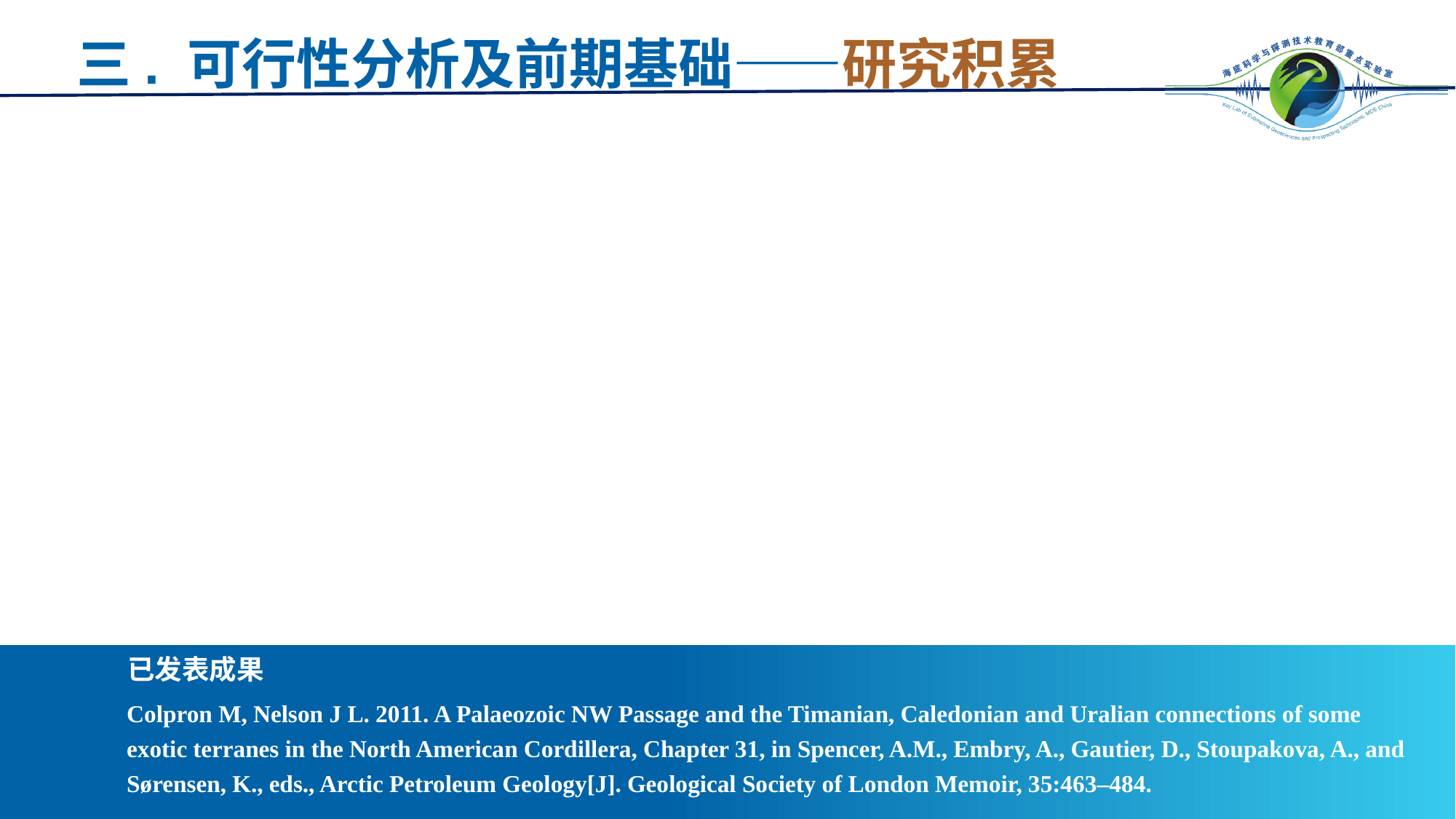

# 三. 可行性分析及前期基础——研究积累

已发表成果
Colpron M, Nelson J L. 2011. A Palaeozoic NW Passage and the Timanian, Caledonian and Uralian connections of some exotic terranes in the North American Cordillera, Chapter 31, in Spencer, A.M., Embry, A., Gautier, D., Stoupakova, A., and Sørensen, K., eds., Arctic Petroleum Geology[J]. Geological Society of London Memoir, 35:463–484.
16